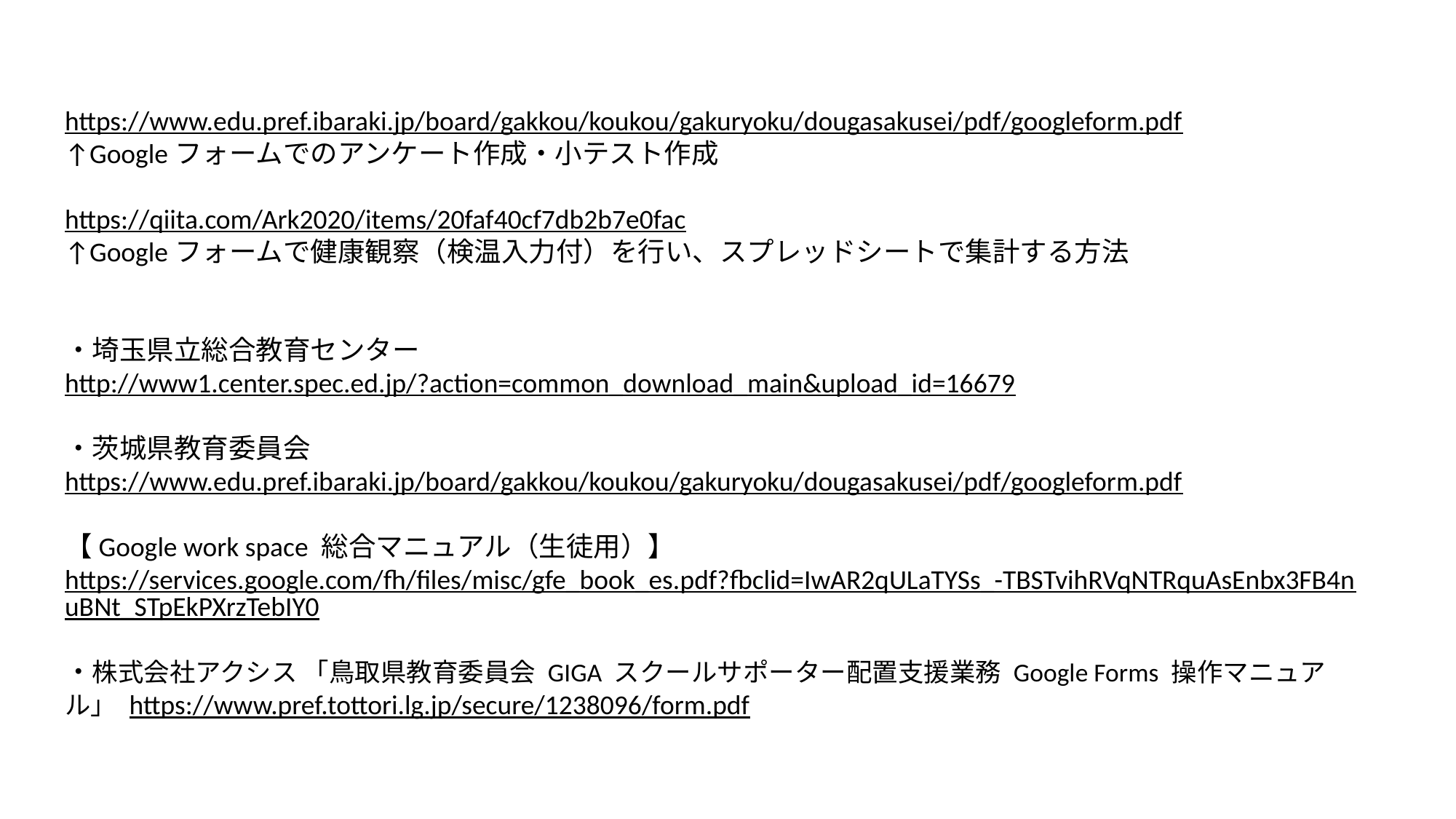

https://www.edu.pref.ibaraki.jp/board/gakkou/koukou/gakuryoku/dougasakusei/pdf/googleform.pdf
↑Googleフォームでのアンケート作成・小テスト作成

https://qiita.com/Ark2020/items/20faf40cf7db2b7e0fac
↑Googleフォームで健康観察（検温入力付）を行い、スプレッドシートで集計する方法

・埼玉県立総合教育センター http://www1.center.spec.ed.jp/?action=common_download_main&upload_id=16679

・茨城県教育委員会 https://www.edu.pref.ibaraki.jp/board/gakkou/koukou/gakuryoku/dougasakusei/pdf/googleform.pdf

【Google work space 総合マニュアル（生徒用）】 https://services.google.com/fh/files/misc/gfe_book_es.pdf?fbclid=IwAR2qULaTYSs_-TBSTvihRVqNTRquAsEnbx3FB4nuBNt_STpEkPXrzTebIY0

・株式会社アクシス 「鳥取県教育委員会 GIGA スクールサポーター配置支援業務 Google Forms 操作マニュアル」 https://www.pref.tottori.lg.jp/secure/1238096/form.pdf